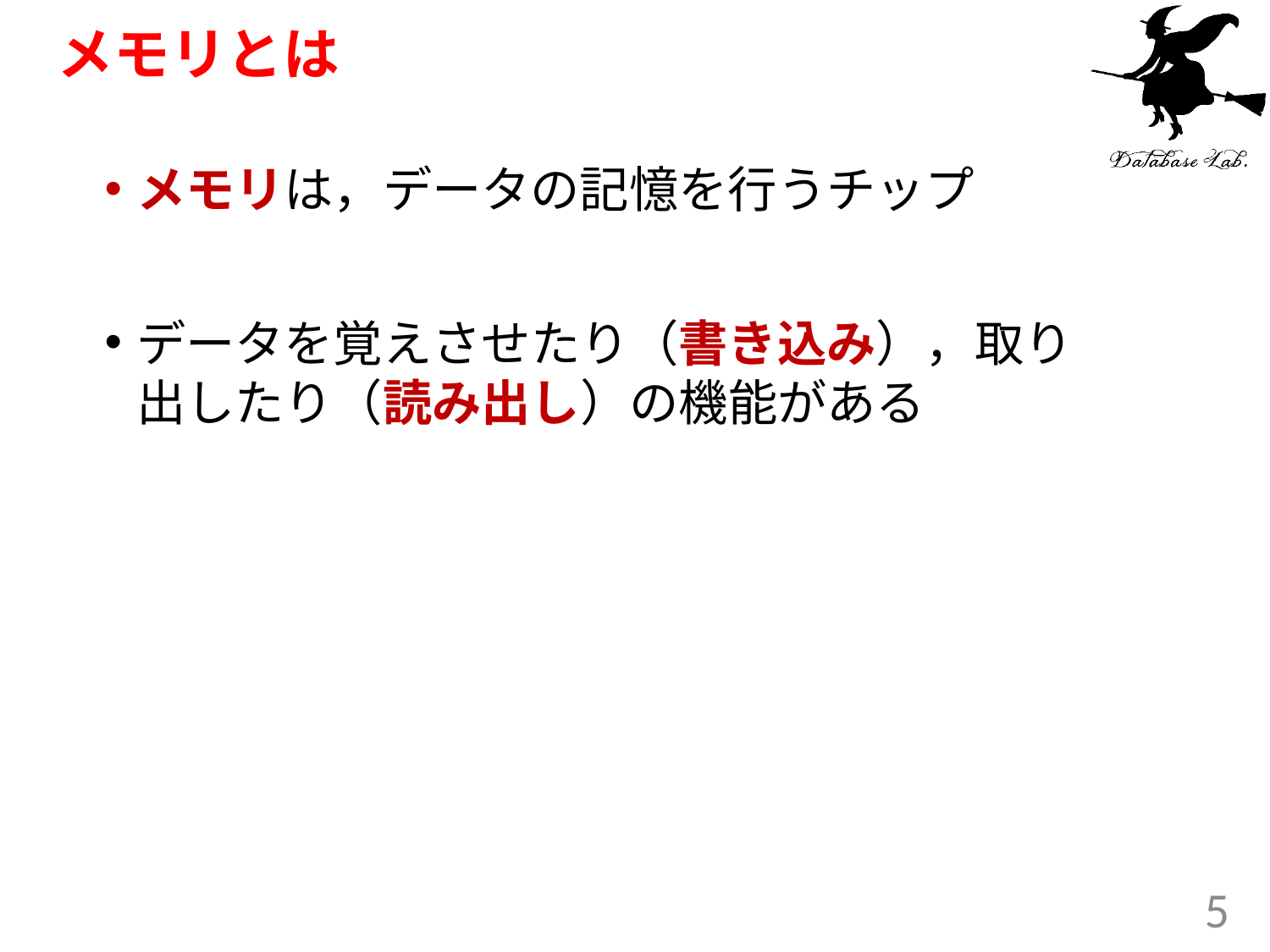

# メモリとは
メモリは，データの記憶を行うチップ

データを覚えさせたり（書き込み），取り出したり（読み出し）の機能がある
5